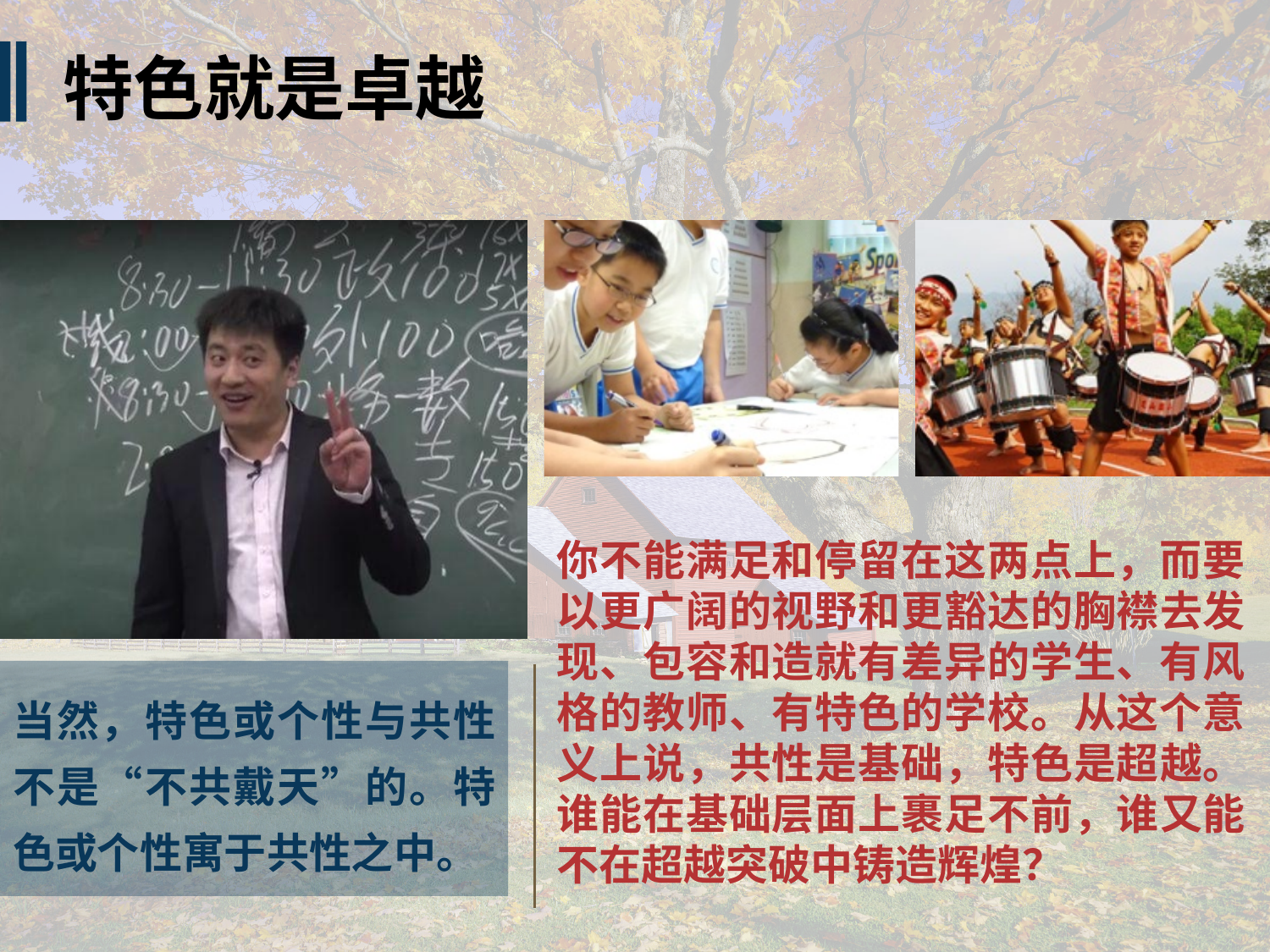

特色就是卓越

你不能满足和停留在这两点上，而要以更广阔的视野和更豁达的胸襟去发现、包容和造就有差异的学生、有风格的教师、有特色的学校。从这个意义上说，共性是基础，特色是超越。谁能在基础层面上裹足不前，谁又能不在超越突破中铸造辉煌？
当然，特色或个性与共性不是“不共戴天”的。特色或个性寓于共性之中。